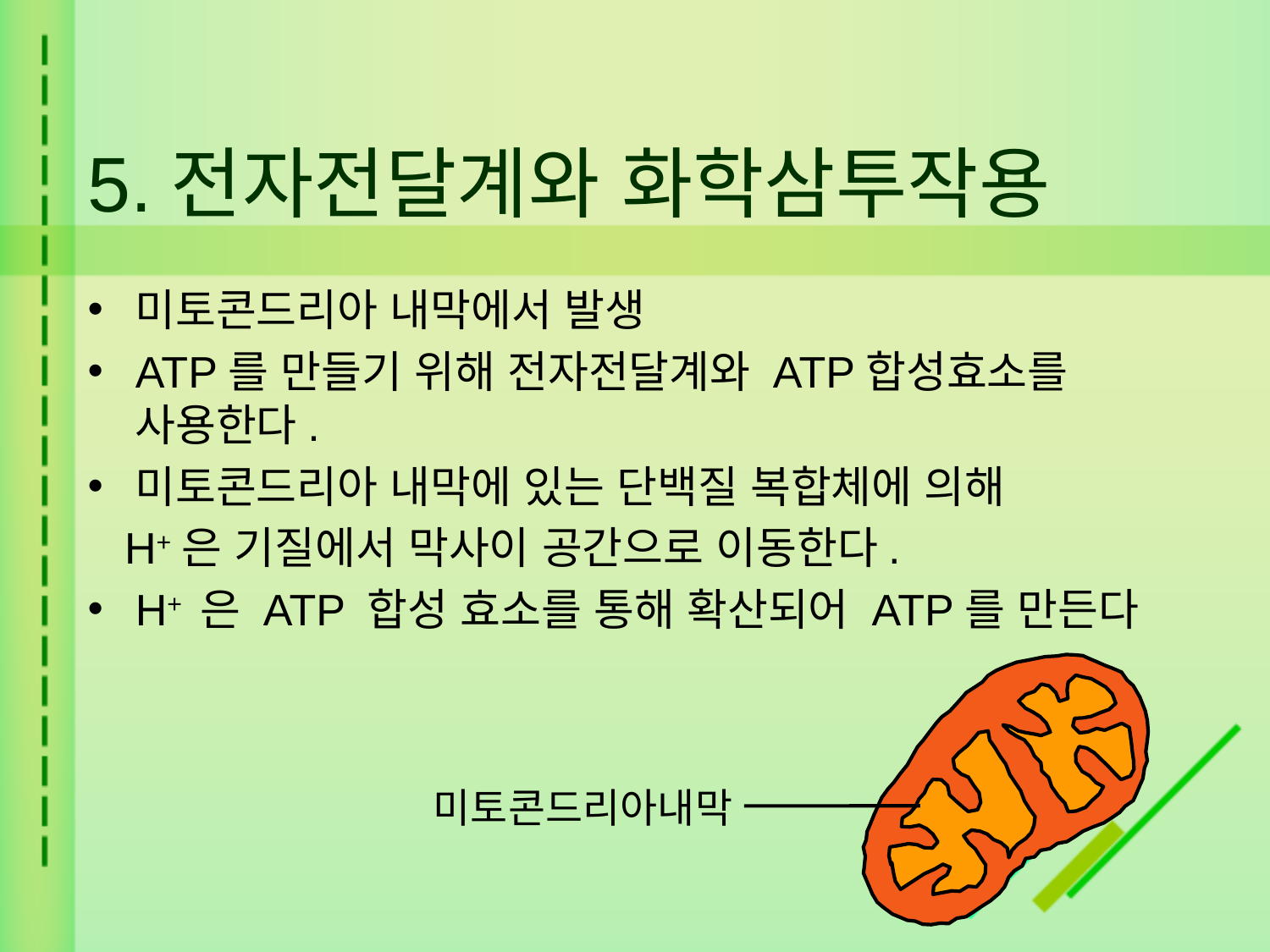

# 5.전자전달계와 화학삼투작용
미토콘드리아 내막에서 발생
ATP를 만들기 위해 전자전달계와 ATP합성효소를 사용한다.
미토콘드리아 내막에 있는 단백질 복합체에 의해
   H+은 기질에서 막사이 공간으로 이동한다.
H+ 은 ATP 합성 효소를 통해 확산되어 ATP를 만든다

미토콘드리아내막